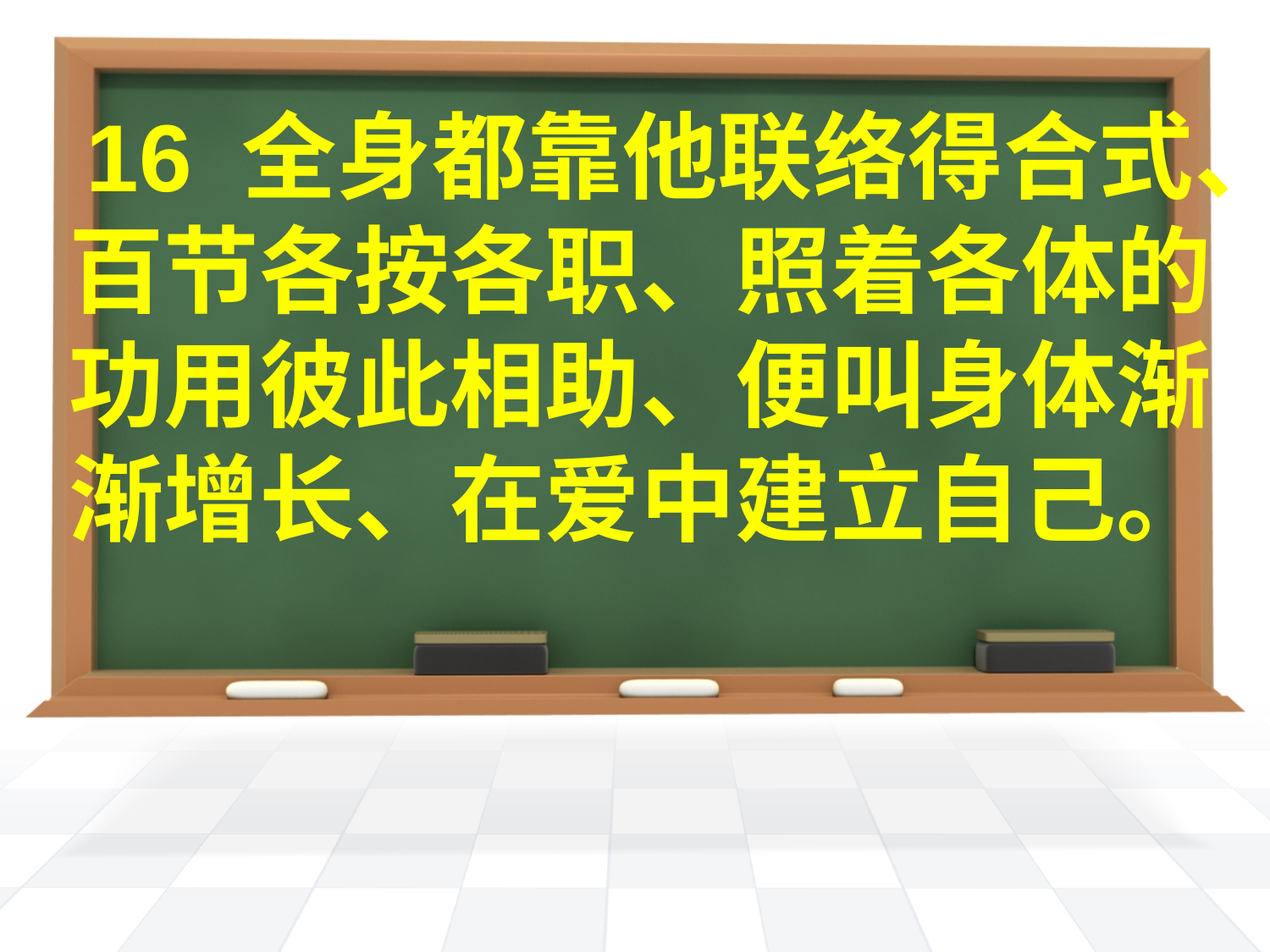

16 全身都靠他联络得合式、百节各按各职、照着各体的功用彼此相助、便叫身体渐渐增长、在爱中建立自己。